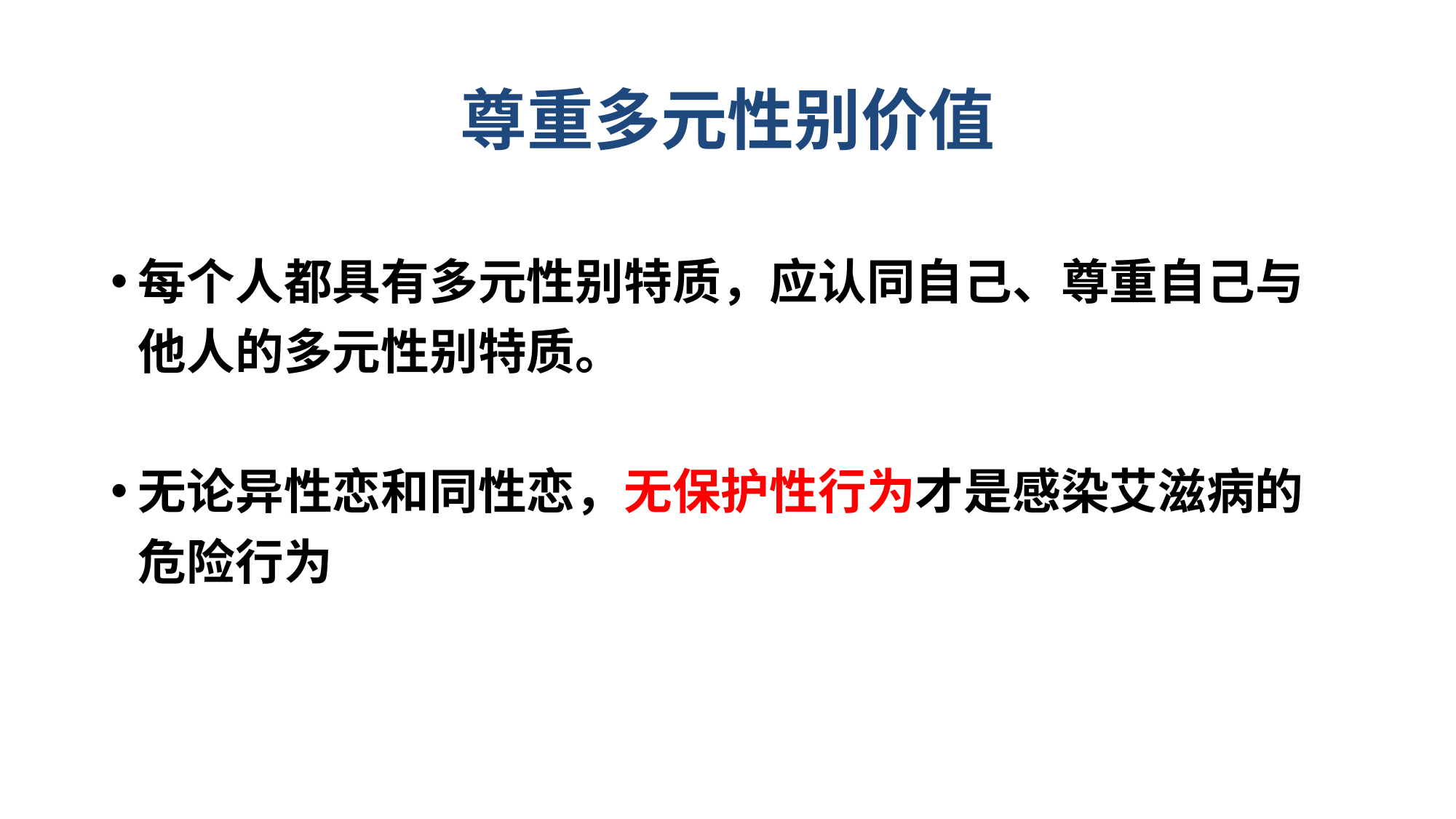

# 尊重多元性别价值
每个人都具有多元性别特质，应认同自己、尊重自己与他人的多元性别特质。

无论异性恋和同性恋，无保护性行为才是感染艾滋病的危险行为

35